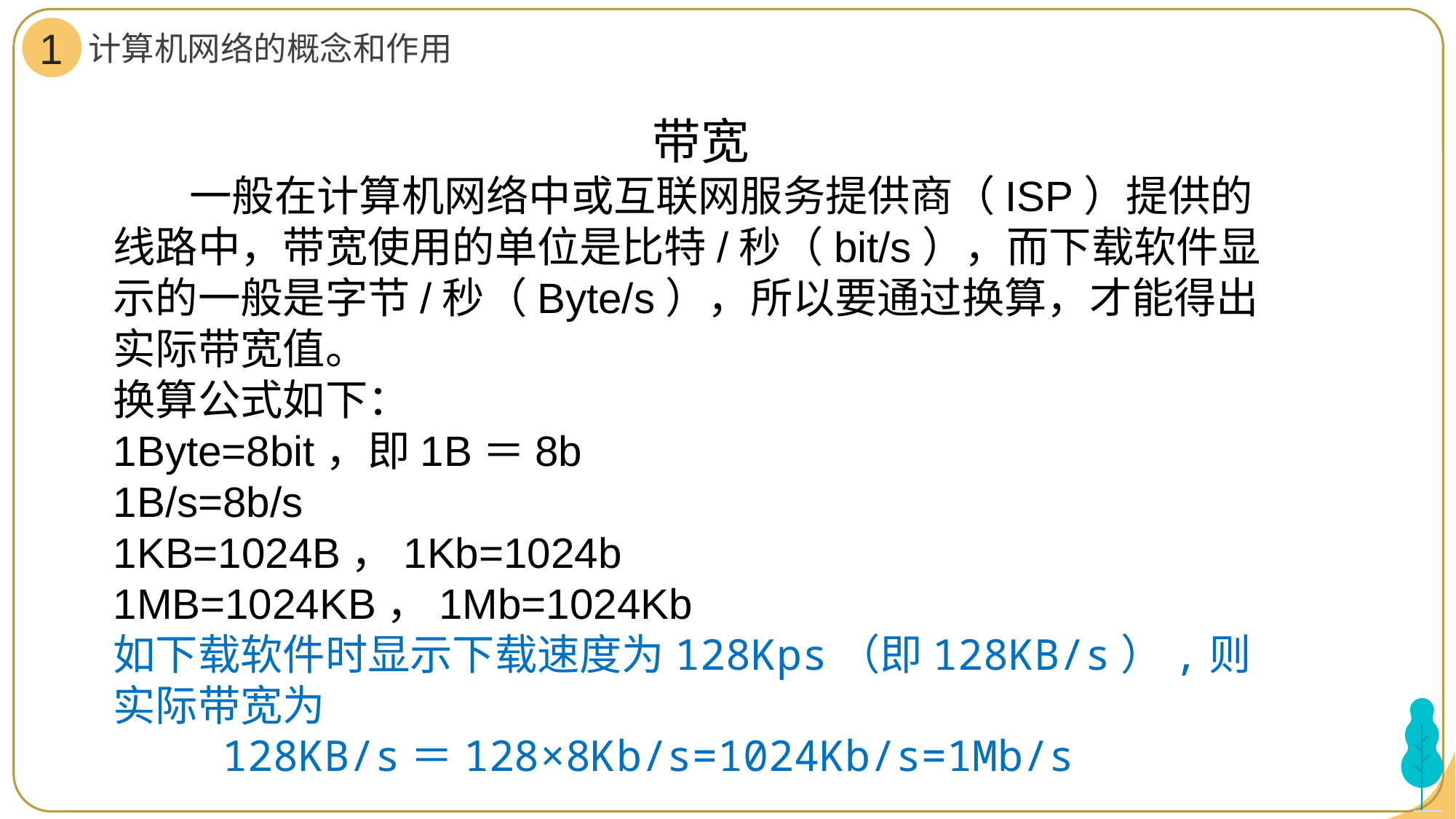

计算机网络的概念和作用
1
带宽
       一般在计算机网络中或互联网服务提供商（ISP）提供的线路中，带宽使用的单位是比特/秒（bit/s），而下载软件显示的一般是字节/秒（Byte/s），所以要通过换算，才能得出实际带宽值。
换算公式如下：
1Byte=8bit，即1B＝8b
1B/s=8b/s
1KB=1024B，1Kb=1024b
1MB=1024KB，1Mb=1024Kb
如下载软件时显示下载速度为128Kps（即128KB/s）,则实际带宽为
	128KB/s＝128×8Kb/s=1024Kb/s=1Mb/s